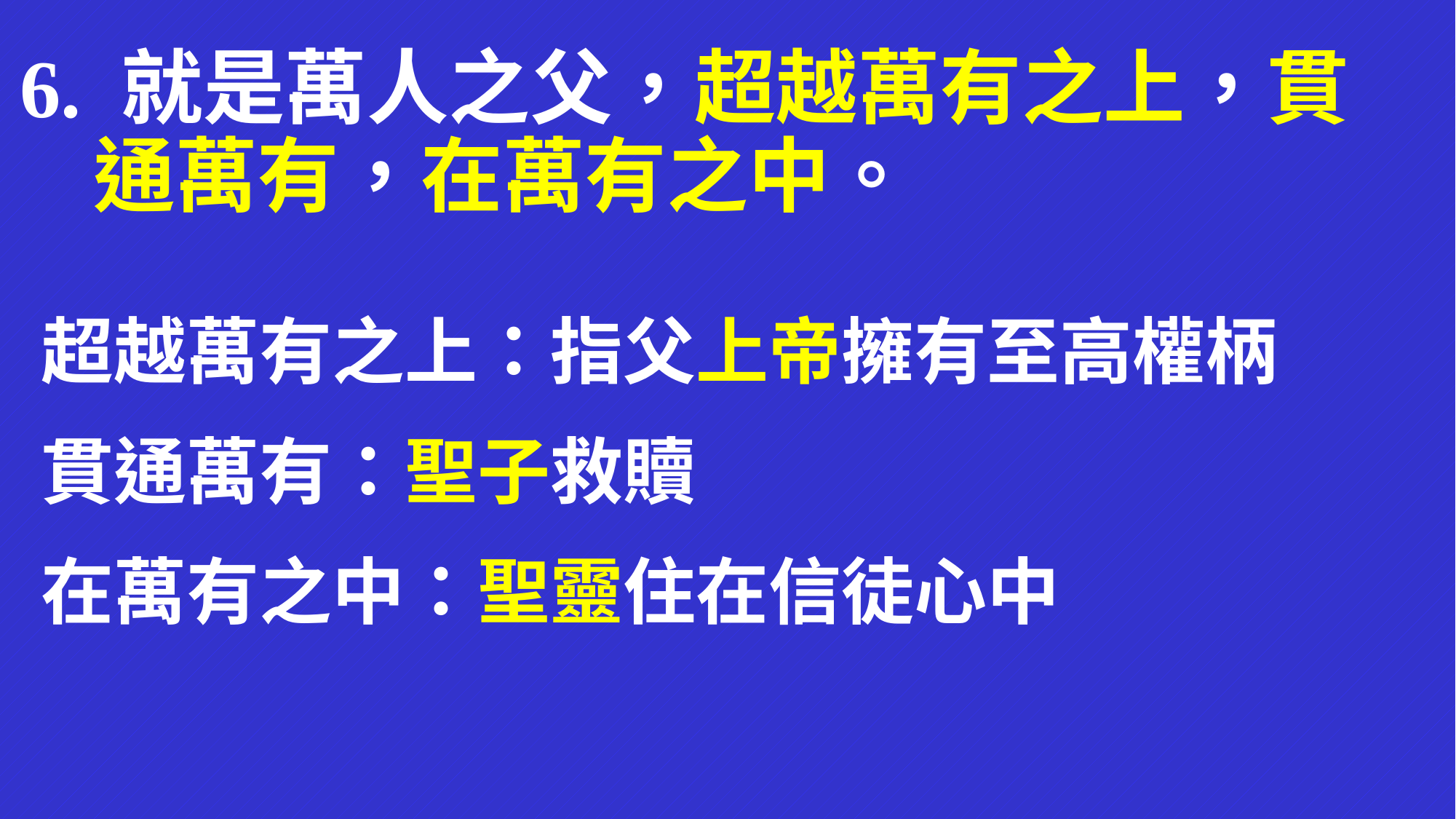

# 6. 就是萬人之父，超越萬有之上，貫 通萬有，在萬有之中。
超越萬有之上：指父上帝擁有至高權柄
貫通萬有：聖子救贖
在萬有之中：聖靈住在信徒心中